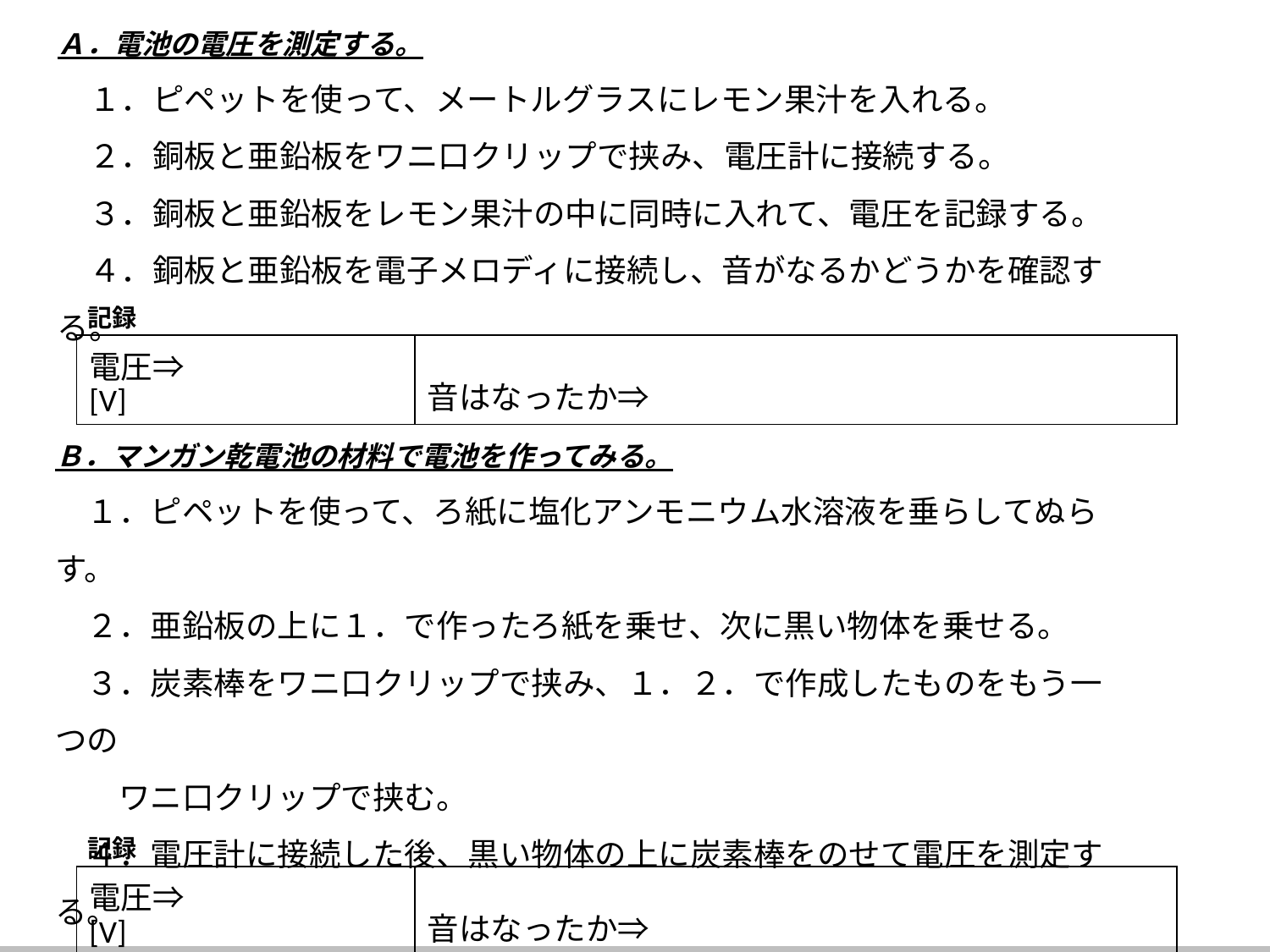

Ａ．電池の電圧を測定する。
　１．ピペットを使って、メートルグラスにレモン果汁を入れる。
　２．銅板と亜鉛板をワニ口クリップで挟み、電圧計に接続する。
　３．銅板と亜鉛板をレモン果汁の中に同時に入れて、電圧を記録する。
　４．銅板と亜鉛板を電子メロディに接続し、音がなるかどうかを確認する。
記録
| 電圧⇒　　　　　　[V] | 音はなったか⇒ |
| --- | --- |
Ｂ．マンガン乾電池の材料で電池を作ってみる。
　１．ピペットを使って、ろ紙に塩化アンモニウム水溶液を垂らしてぬらす。
　２．亜鉛板の上に１．で作ったろ紙を乗せ、次に黒い物体を乗せる。
　３．炭素棒をワニ口クリップで挟み、１．２．で作成したものをもう一つの
　　ワニ口クリップで挟む。
　４．電圧計に接続した後、黒い物体の上に炭素棒をのせて電圧を測定する。
　５．電子メロディに接続を変えて、音がなるかどうかを確認する。
記録
| 電圧⇒　　　　　　[V] | 音はなったか⇒ |
| --- | --- |